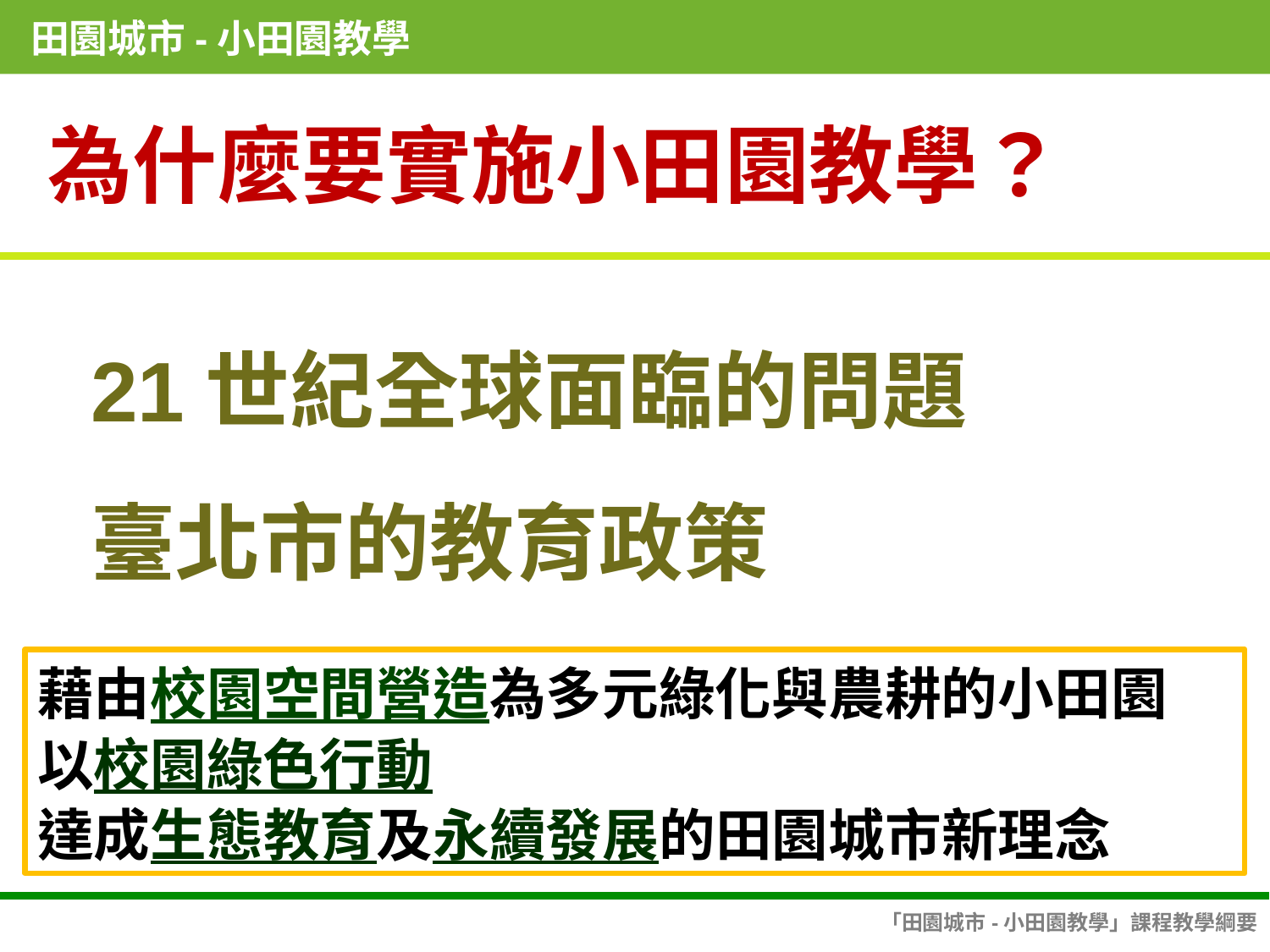

田園城市-小田園教學
為什麼要實施小田園教學？
21世紀全球面臨的問題
臺北市的教育政策
藉由校園空間營造為多元綠化與農耕的小田園
以校園綠色行動
達成生態教育及永續發展的田園城市新理念
「田園城市-小田園教學」課程教學綱要